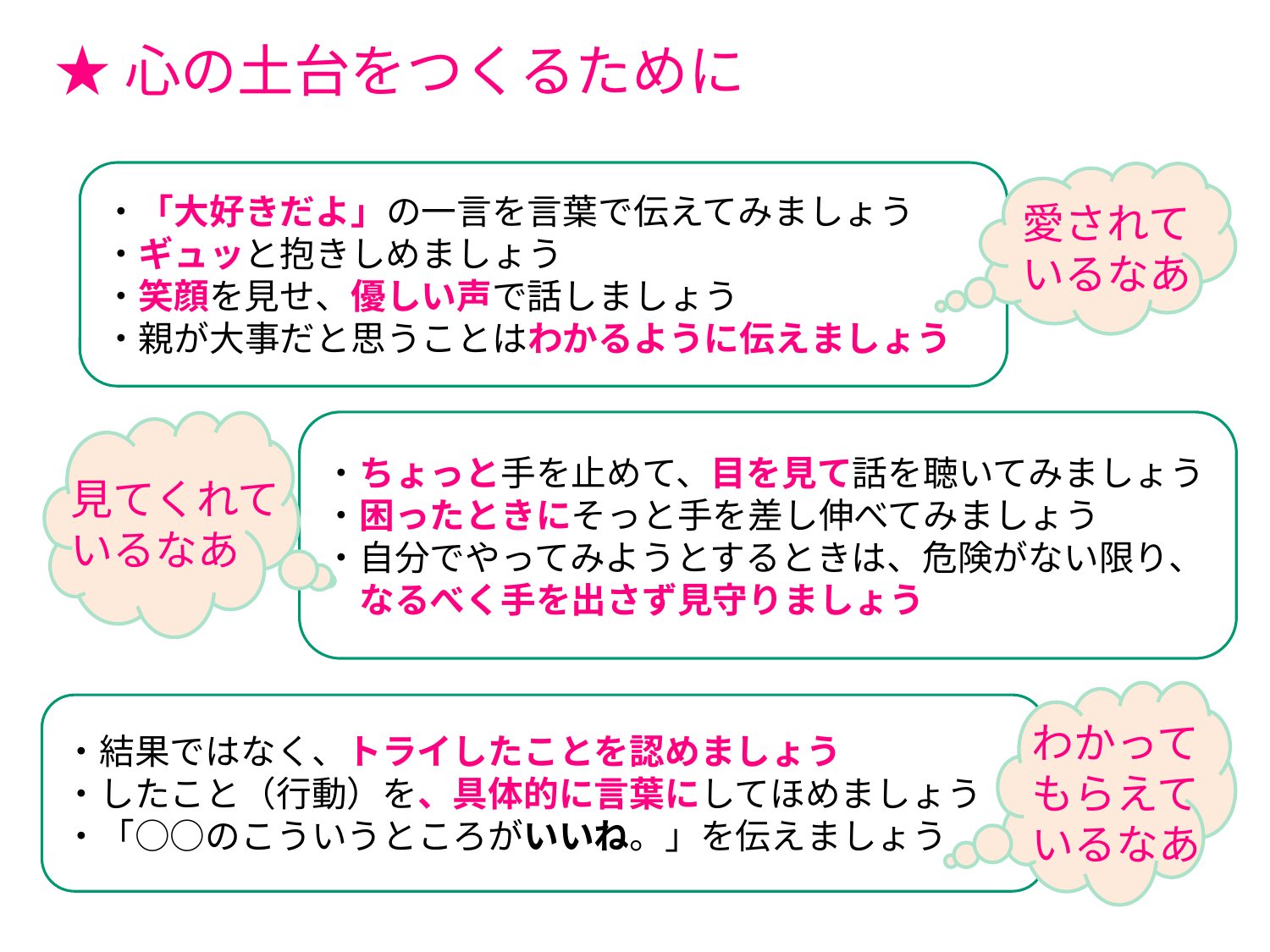

★心の土台をつくるために
・「大好きだよ」の一言を言葉で伝えてみましょう
・ギュッと抱きしめましょう
・笑顔を見せ、優しい声で話しましょう
・親が大事だと思うことはわかるように伝えましょう

愛されて
いるなあ

・ちょっと手を止めて、目を見て話を聴いてみましょう
・困ったときにそっと手を差し伸べてみましょう
・自分でやってみようとするときは、危険がない限り、
　なるべく手を出さず見守りましょう
見てくれているなあ

・結果ではなく、トライしたことを認めましょう
・したこと（行動）を、具体的に言葉にしてほめましょう
・「○○のこういうところがいいね。」を伝えましょう
わかってもらえているなあ